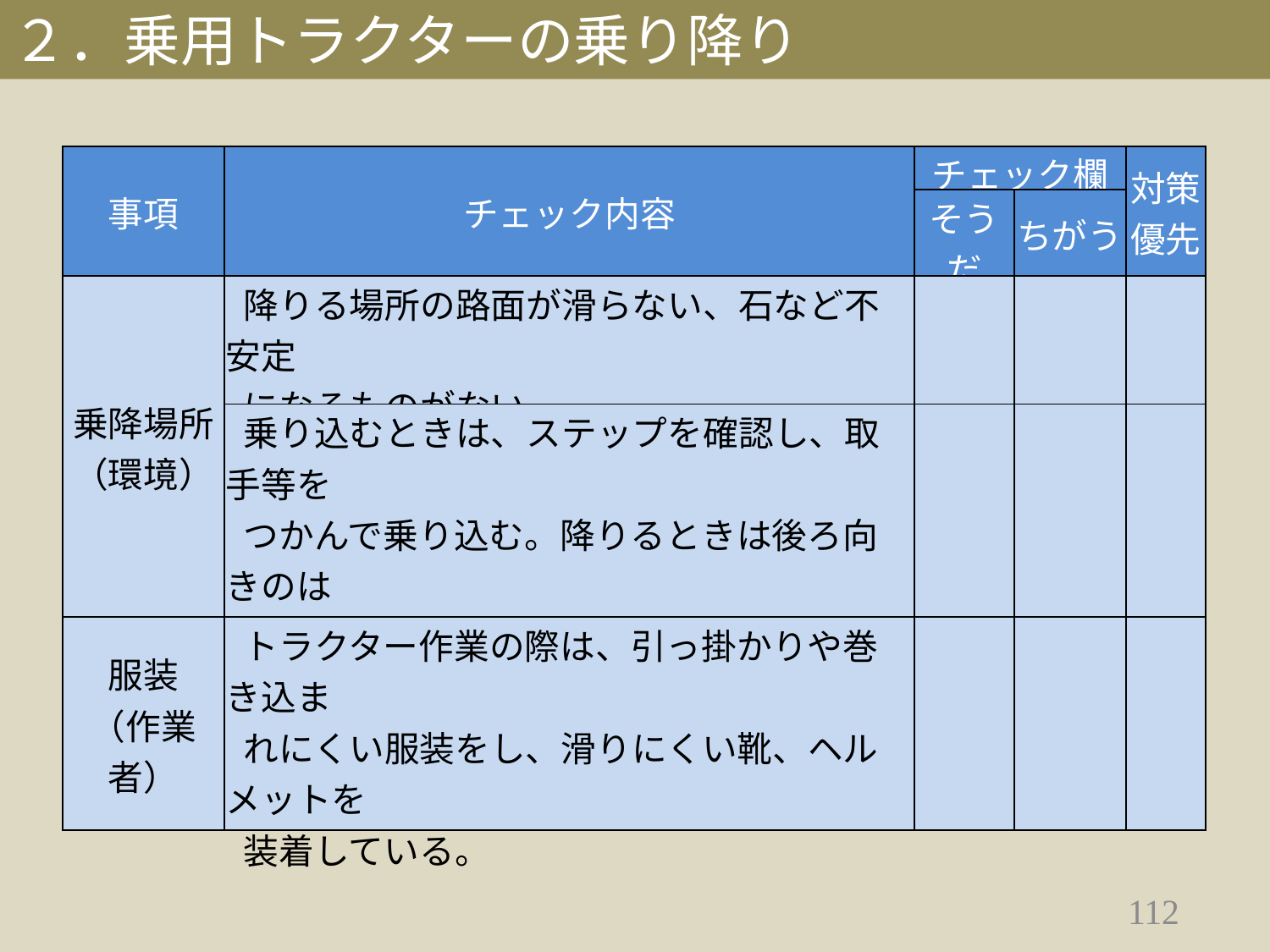

２．乗用トラクターの乗り降り
| 事項 | チェック内容 | チェック欄 |  | 対策 優先 |
| --- | --- | --- | --- | --- |
|  |  | そうだ | ちがう |  |
| 乗降場所 （環境） | 降りる場所の路面が滑らない、石など不安定 になるものがない。 |  |  |  |
|  | 乗り込むときは、ステップを確認し、取手等を つかんで乗り込む。降りるときは後ろ向きのは しご降りとする。 |  |  |  |
| 服装 （作業者） | トラクター作業の際は、引っ掛かりや巻き込ま れにくい服装をし、滑りにくい靴、ヘルメットを 装着している。 |  |  |  |
リスクカルテ解説書：「運転技能講習」p28、「危険予知訓練」p42、「安全な服装」p64　参照
112